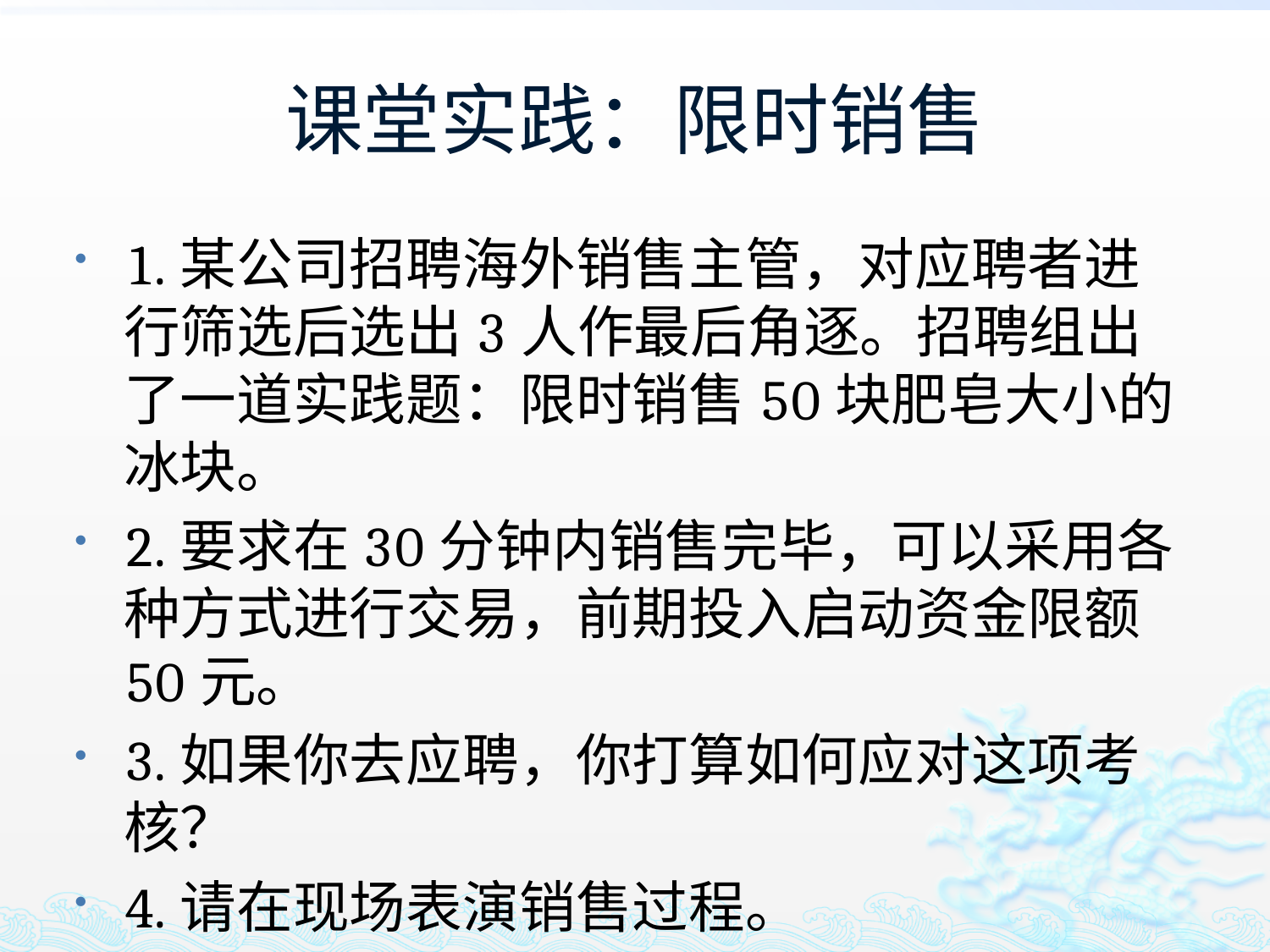

# 课堂实践：限时销售
1.某公司招聘海外销售主管，对应聘者进行筛选后选出3人作最后角逐。招聘组出了一道实践题：限时销售50块肥皂大小的冰块。
2.要求在30分钟内销售完毕，可以采用各种方式进行交易，前期投入启动资金限额50元。
3.如果你去应聘，你打算如何应对这项考核？
4.请在现场表演销售过程。